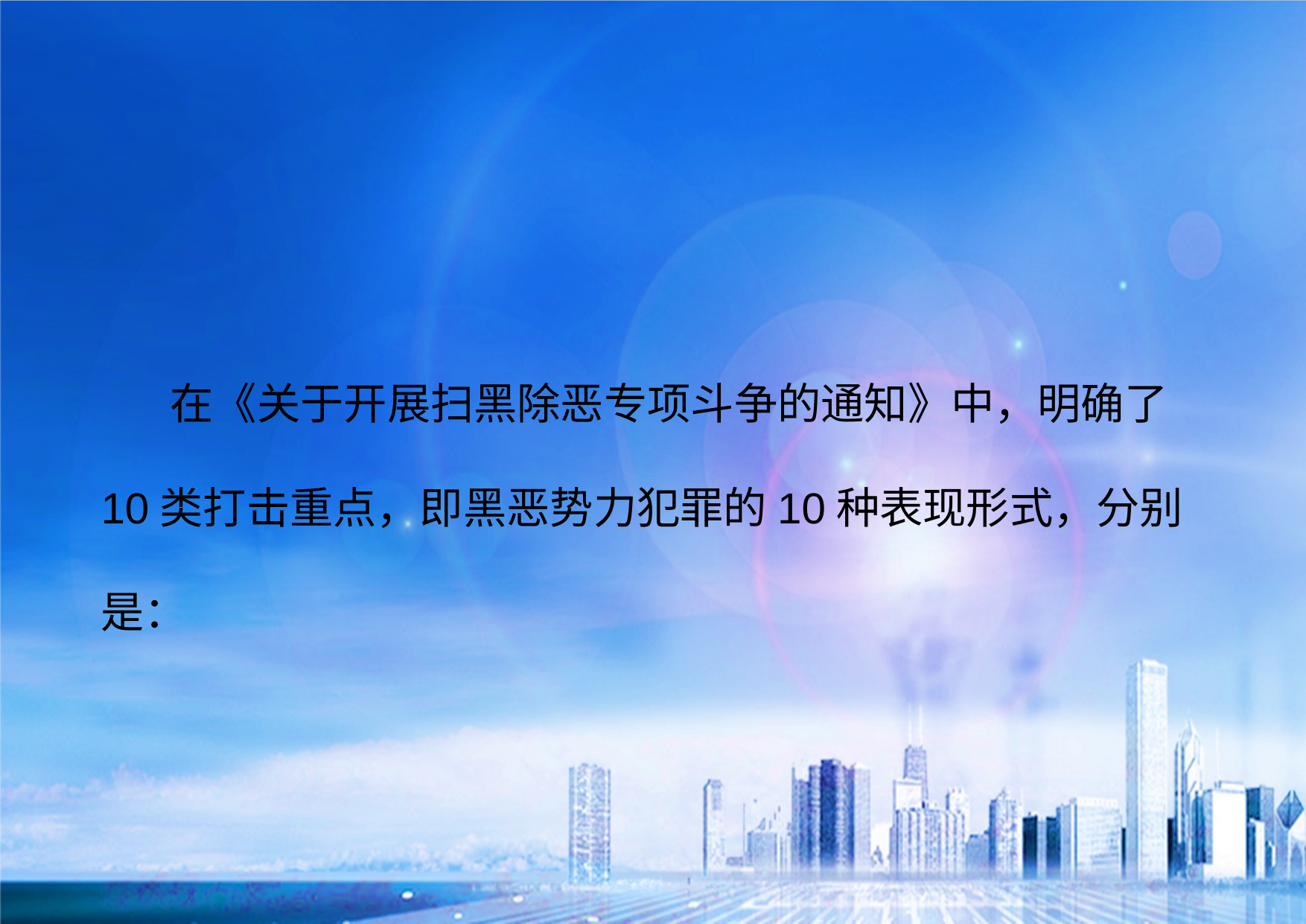

# 在《关于开展扫黑除恶专项斗争的通知》中，明确了10类打击重点，即黑恶势力犯罪的10种表现形式，分别是：